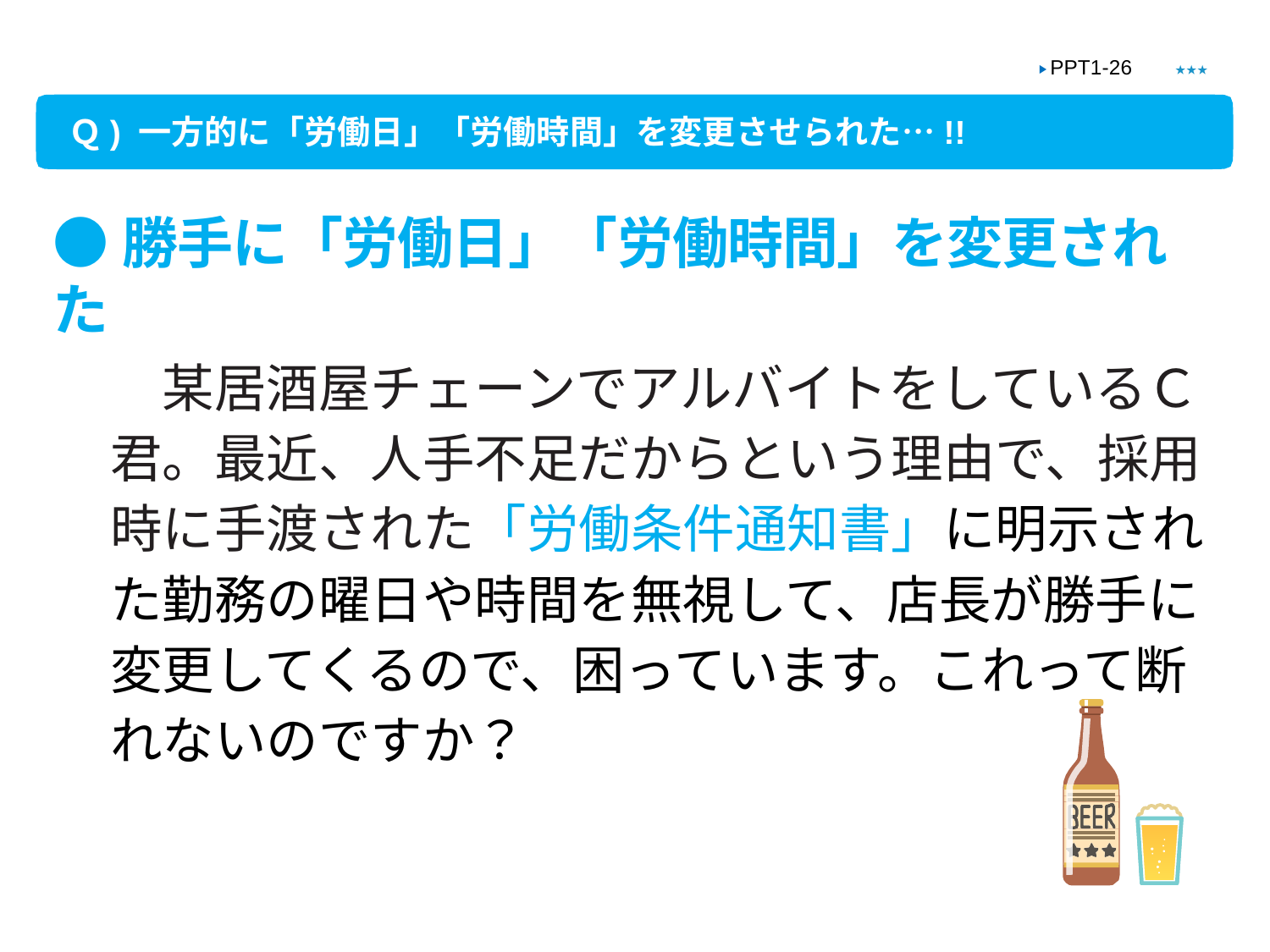

★★★
▶ PPT1-26

Ｑ) 一方的に「労働日」「労働時間」を変更させられた…!!
●勝手に「労働日」「労働時間」を変更された
　某居酒屋チェーンでアルバイトをしているＣ君。最近、人手不足だからという理由で、採用時に手渡された「労働条件通知書」に明示された勤務の曜日や時間を無視して、店長が勝手に変更してくるので、困っています。これって断れないのですか？